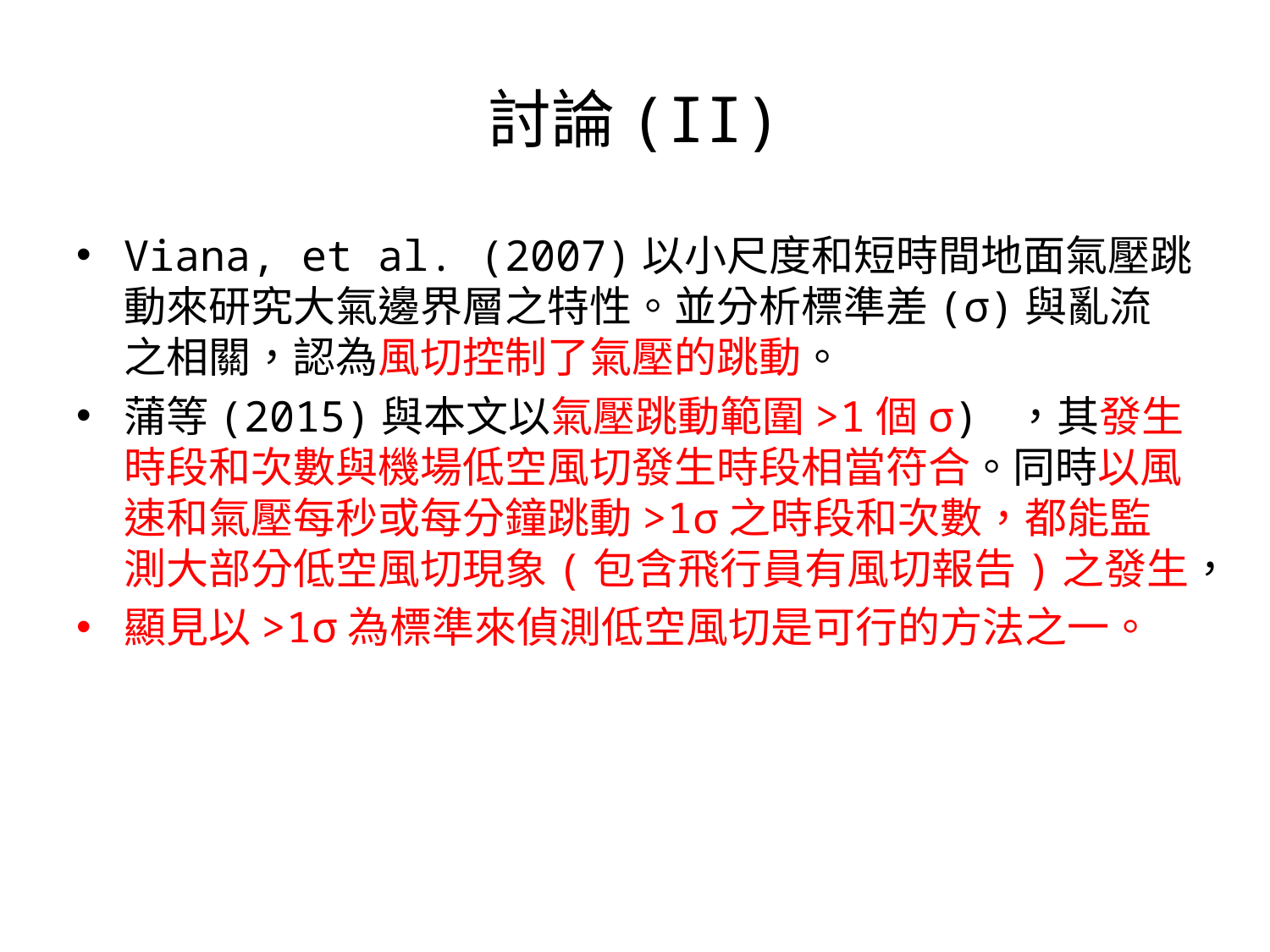

# 討論(II)
Viana, et al. (2007)以小尺度和短時間地面氣壓跳動來研究大氣邊界層之特性。並分析標準差(σ)與亂流之相關，認為風切控制了氣壓的跳動。
蒲等(2015)與本文以氣壓跳動範圍>1個σ) ，其發生時段和次數與機場低空風切發生時段相當符合。同時以風速和氣壓每秒或每分鐘跳動>1σ之時段和次數，都能監測大部分低空風切現象(包含飛行員有風切報告)之發生，
顯見以>1σ為標準來偵測低空風切是可行的方法之一。